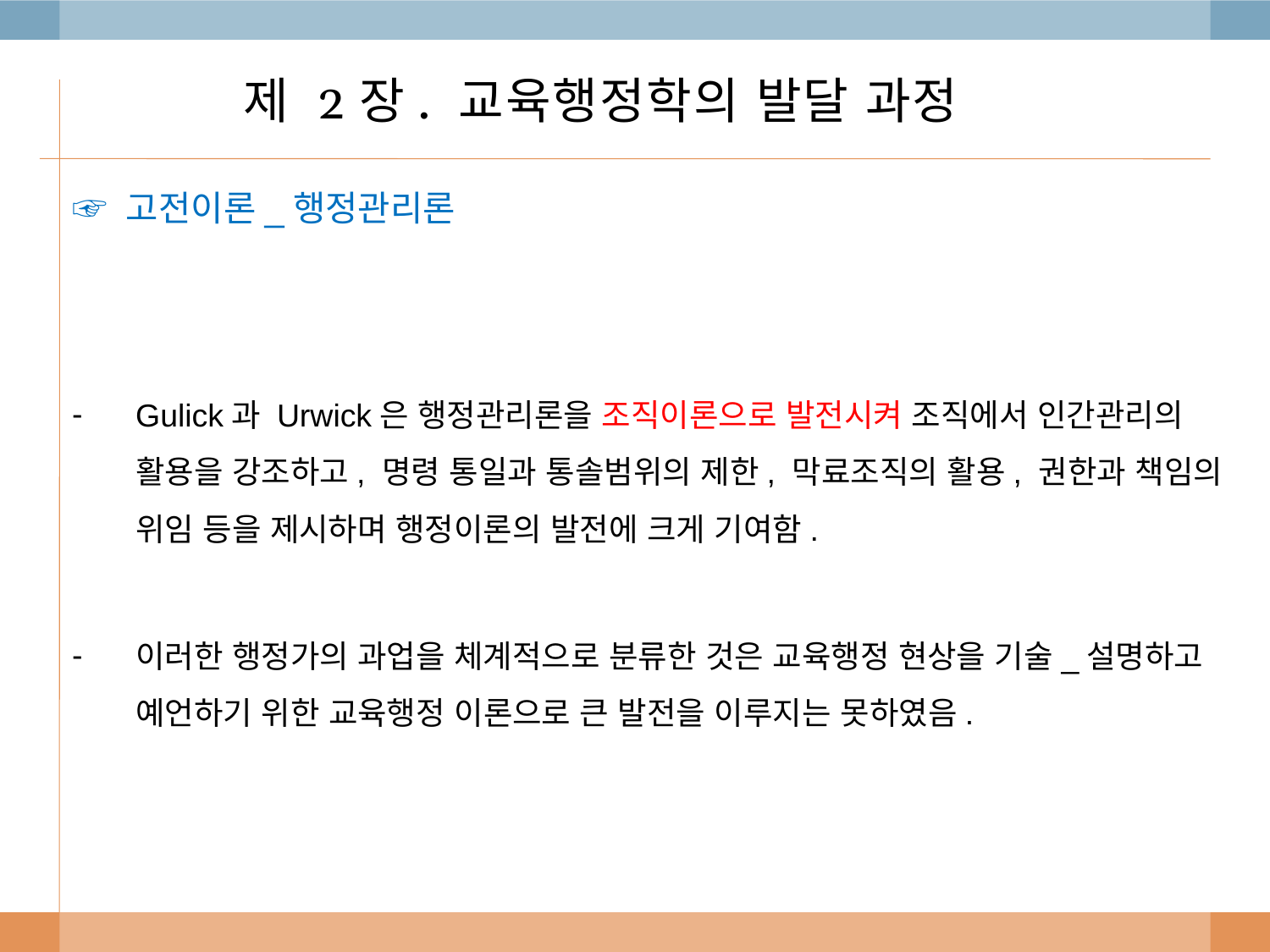

# 제 2장. 교육행정학의 발달 과정
☞ 고전이론_행정관리론

Gulick과 Urwick은 행정관리론을 조직이론으로 발전시켜 조직에서 인간관리의 활용을 강조하고, 명령 통일과 통솔범위의 제한, 막료조직의 활용, 권한과 책임의 위임 등을 제시하며 행정이론의 발전에 크게 기여함.

이러한 행정가의 과업을 체계적으로 분류한 것은 교육행정 현상을 기술_설명하고 예언하기 위한 교육행정 이론으로 큰 발전을 이루지는 못하였음.